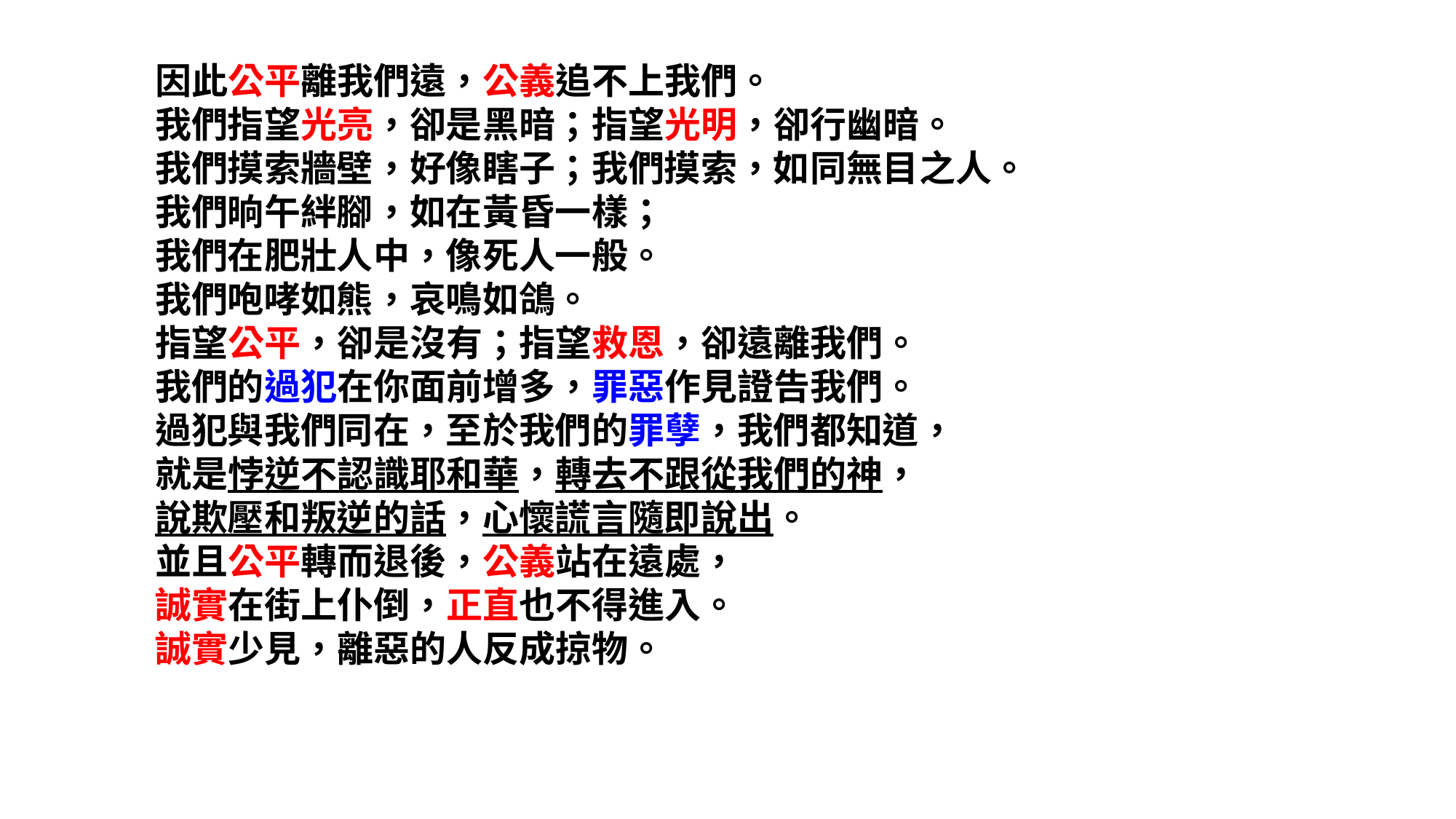

因此公平離我們遠，公義追不上我們。
我們指望光亮，卻是黑暗；指望光明，卻行幽暗。
我們摸索牆壁，好像瞎子；我們摸索，如同無目之人。
我們晌午絆腳，如在黃昏一樣；
我們在肥壯人中，像死人一般。
我們咆哮如熊，哀鳴如鴿。
指望公平，卻是沒有；指望救恩，卻遠離我們。
我們的過犯在你面前增多，罪惡作見證告我們。
過犯與我們同在，至於我們的罪孽，我們都知道，
就是悖逆不認識耶和華，轉去不跟從我們的神，
說欺壓和叛逆的話，心懷謊言隨即說出。
並且公平轉而退後，公義站在遠處，
誠實在街上仆倒，正直也不得進入。
誠實少見，離惡的人反成掠物。